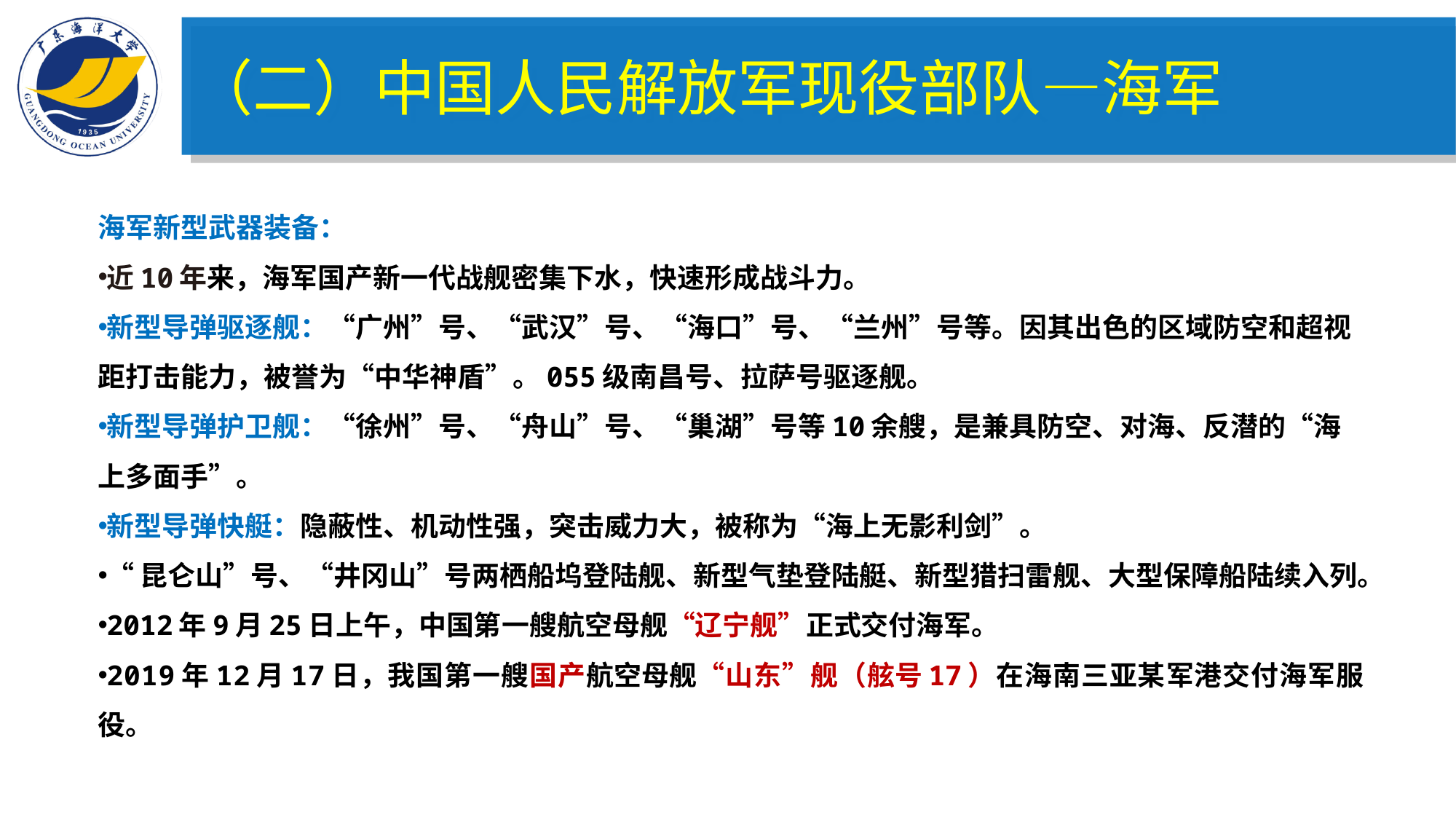

（二）中国人民解放军现役部队—海军
海军新型武器装备：
近10年来，海军国产新一代战舰密集下水，快速形成战斗力。
新型导弹驱逐舰：“广州”号、“武汉”号、“海口”号、“兰州”号等。因其出色的区域防空和超视距打击能力，被誉为“中华神盾”。055级南昌号、拉萨号驱逐舰。
新型导弹护卫舰：“徐州”号、“舟山”号、“巢湖”号等10余艘，是兼具防空、对海、反潜的“海上多面手”。
新型导弹快艇：隐蔽性、机动性强，突击威力大，被称为“海上无影利剑”。
“昆仑山”号、“井冈山”号两栖船坞登陆舰、新型气垫登陆艇、新型猎扫雷舰、大型保障船陆续入列。
2012年9月25日上午，中国第一艘航空母舰“辽宁舰”正式交付海军。
2019年12月17日，我国第一艘国产航空母舰“山东”舰（舷号17）在海南三亚某军港交付海军服役。